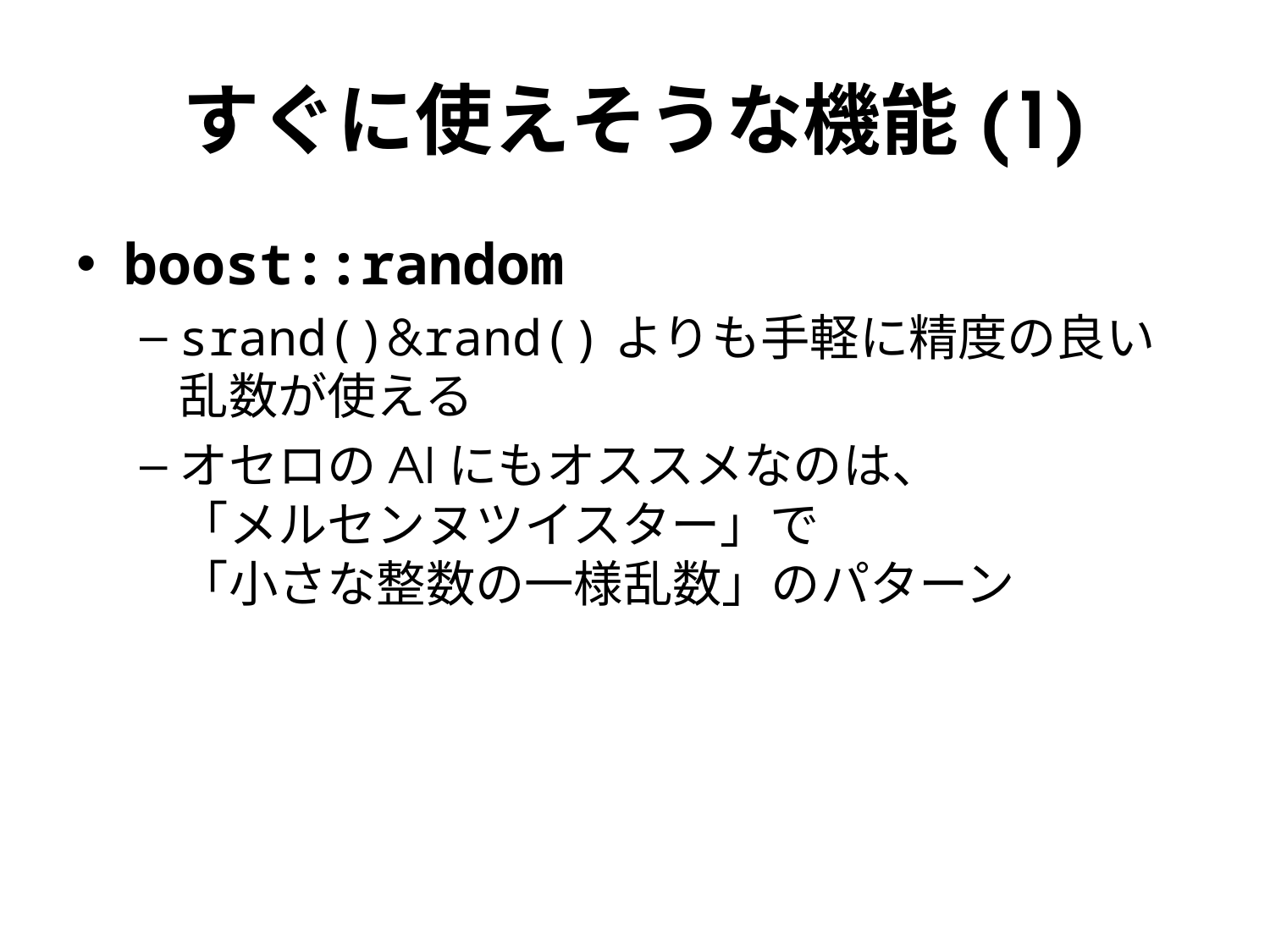

# すぐに使えそうな機能(1)
boost::random
srand()&rand()よりも手軽に精度の良い
乱数が使える
オセロのAIにもオススメなのは、
「メルセンヌツイスター」で
「小さな整数の一様乱数」のパターン